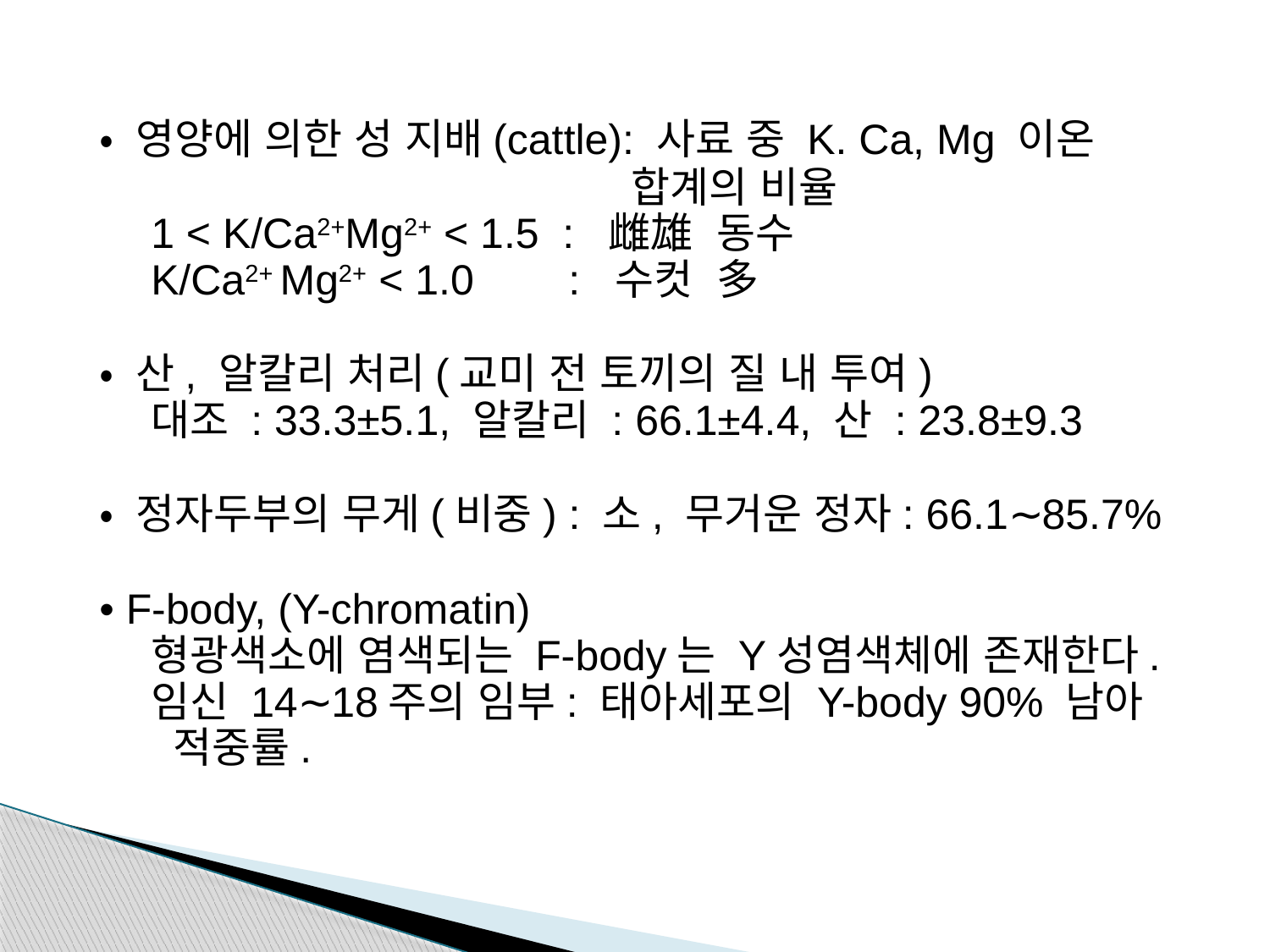

• 영양에 의한 성 지배(cattle): 사료 중 K. Ca, Mg 이온
                                             합계의 비율
1 < K/Ca2+Mg2+ < 1.5  :  雌雄  동수
K/Ca2+ Mg2+ < 1.0        :  수컷  多

 • 산, 알칼리 처리(교미 전 토끼의 질 내 투여)
대조 : 33.3±5.1, 알칼리 : 66.1±4.4, 산 : 23.8±9.3

 • 정자두부의 무게(비중) : 소, 무거운 정자: 66.1∼85.7%

 • F-body, (Y-chromatin)
형광색소에 염색되는 F-body는 Y성염색체에 존재한다.
임신 14∼18주의 임부: 태아세포의 Y-body 90% 남아
 적중률.